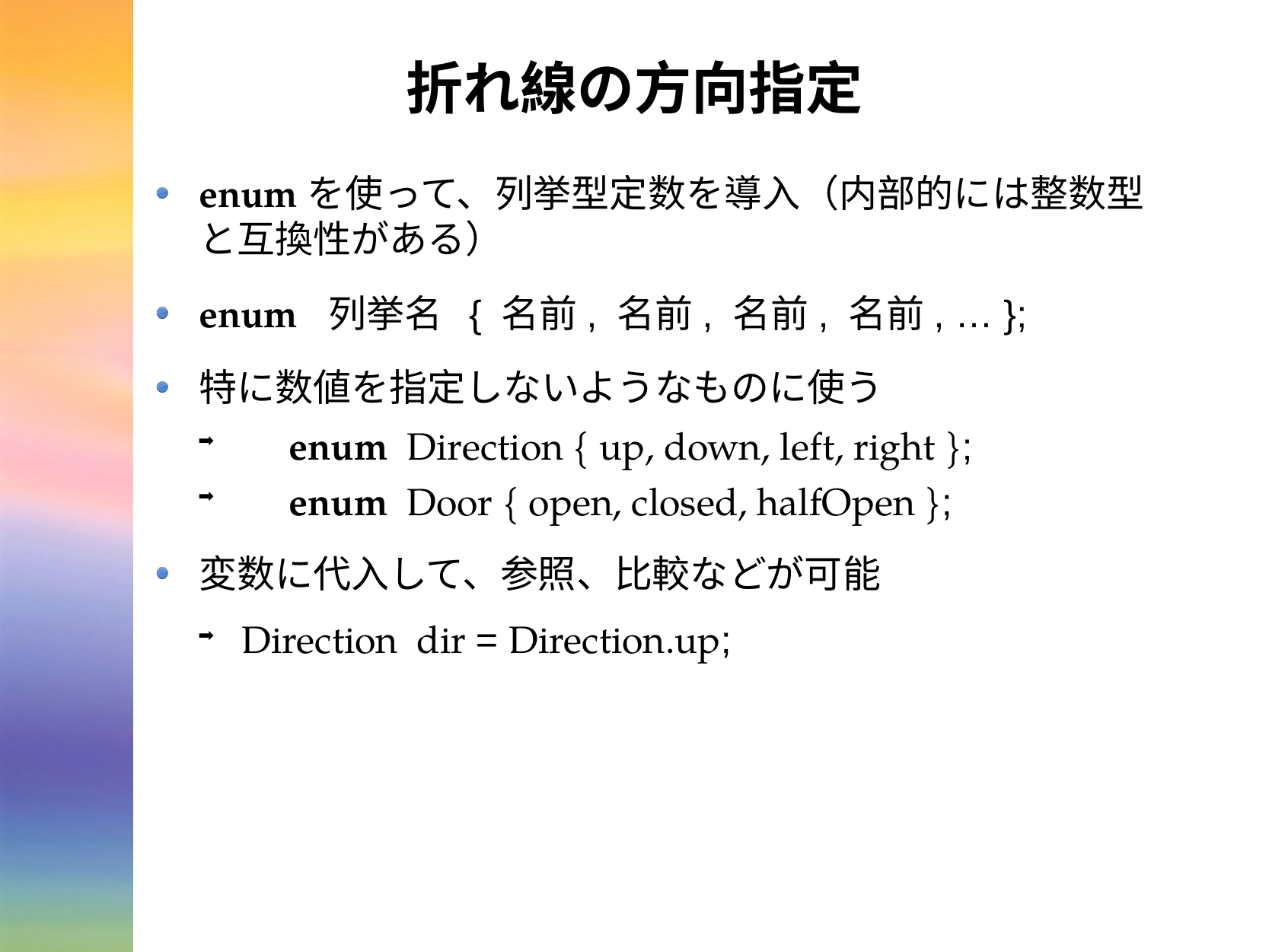

# 折れ線の方向指定
enumを使って、列挙型定数を導入（内部的には整数型と互換性がある）
enum  列挙名  { 名前, 名前, 名前, 名前, … };
特に数値を指定しないようなものに使う
　enum  Direction { up, down, left, right };
　enum  Door { open, closed, halfOpen };
変数に代入して、参照、比較などが可能
Direction  dir = Direction.up;